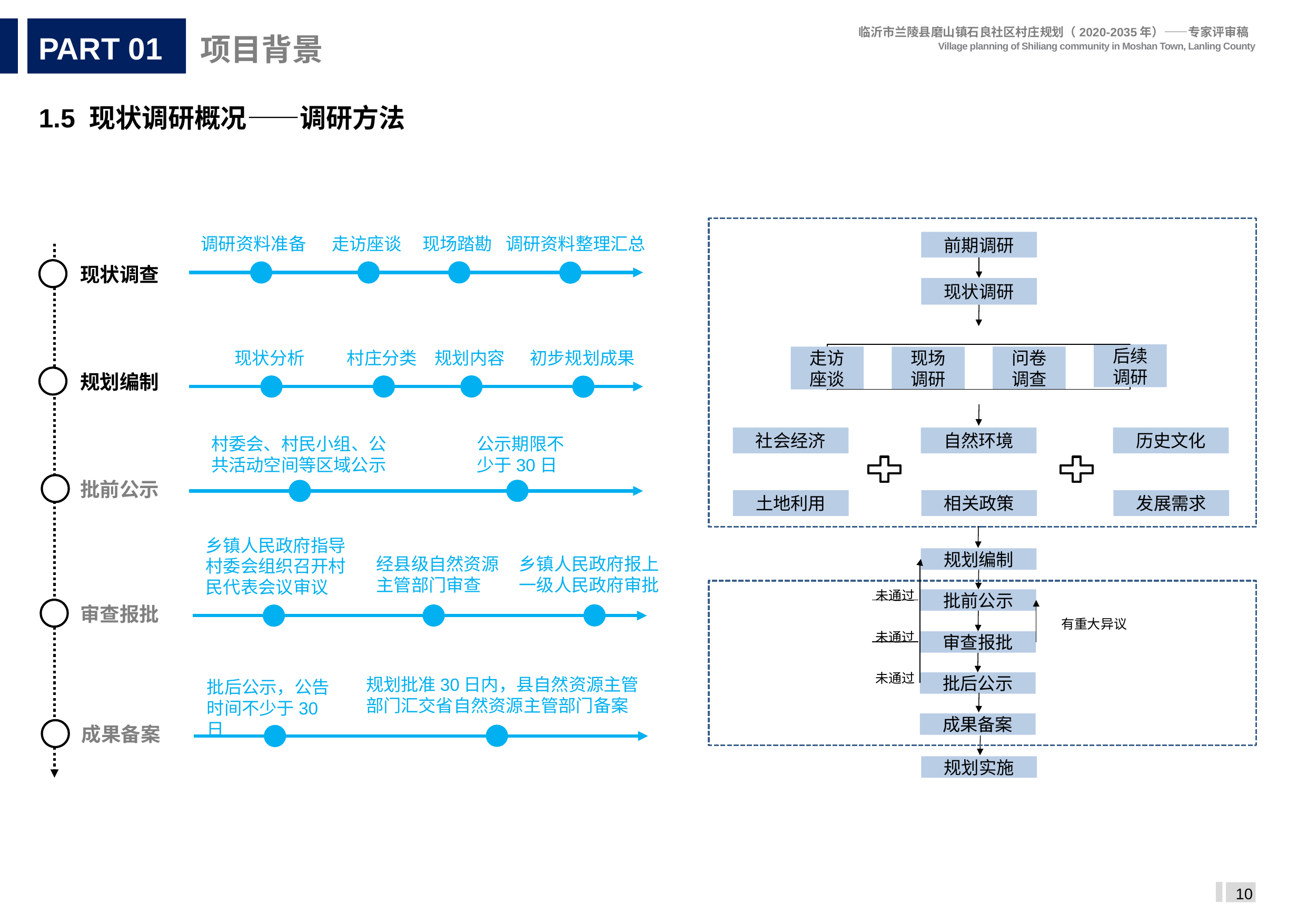

PART 01
项目背景
1.5 现状调研概况——调研方法

前期调研
现状调研
后续
调研
走访
座谈
问卷
调查
现场
调研
历史文化
社会经济
自然环境

土地利用
发展需求
相关政策
规划编制

未通过
批前公示
有重大异议
未通过
审查报批
未通过
批后公示
成果备案
规划实施
调研资料整理汇总
现场踏勘
调研资料准备
走访座谈
现状调查

初步规划成果
规划内容
现状分析
村庄分类
规划编制

公示期限不少于30日
村委会、村民小组、公共活动空间等区域公示
批前公示

乡镇人民政府指导村委会组织召开村民代表会议审议
乡镇人民政府报上一级人民政府审批
经县级自然资源主管部门审查
审查报批

规划批准30日内，县自然资源主管部门汇交省自然资源主管部门备案
批后公示，公告时间不少于30日
成果备案

10